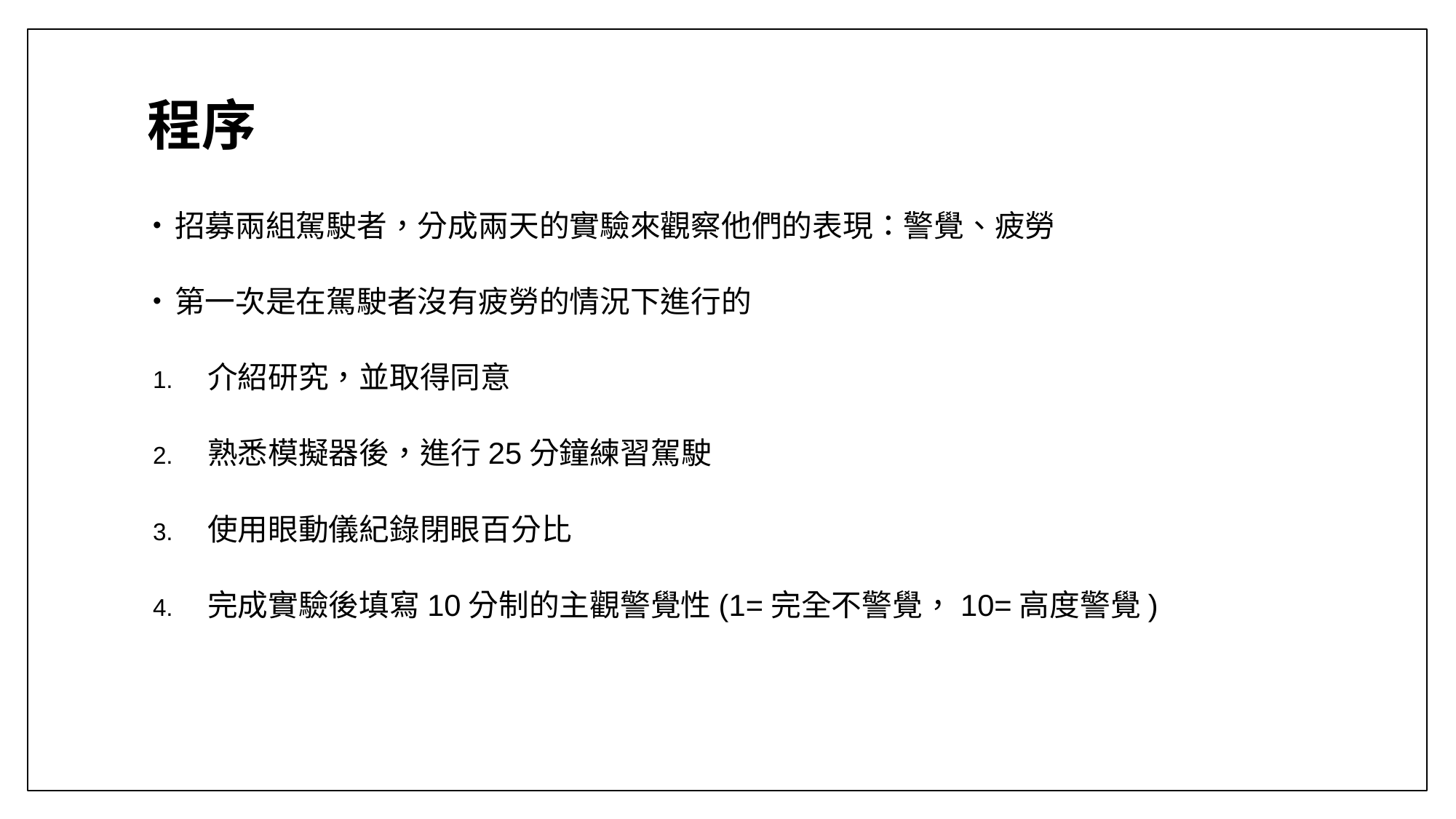

# 程序
招募兩組駕駛者，分成兩天的實驗來觀察他們的表現：警覺、疲勞
第一次是在駕駛者沒有疲勞的情況下進行的
介紹研究，並取得同意
熟悉模擬器後，進行25分鐘練習駕駛
使用眼動儀紀錄閉眼百分比
完成實驗後填寫10分制的主觀警覺性(1=完全不警覺，10=高度警覺)